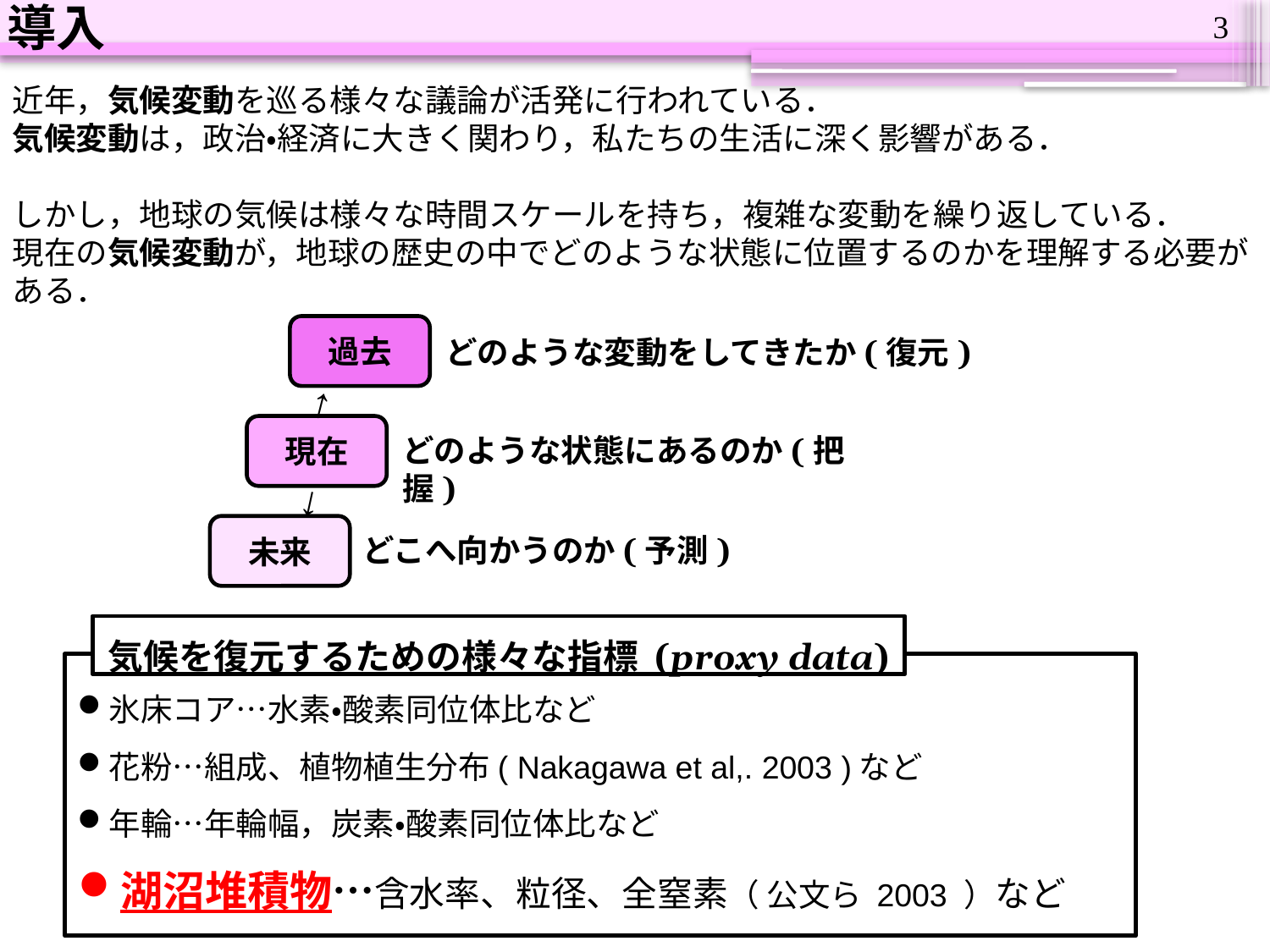

# 導入
3
近年，気候変動を巡る様々な議論が活発に行われている．
気候変動は，政治・経済に大きく関わり，私たちの生活に深く影響がある．

しかし，地球の気候は様々な時間スケールを持ち，複雑な変動を繰り返している．
現在の気候変動が，地球の歴史の中でどのような状態に位置するのかを理解する必要がある．

過去
現在
未来
どのような変動をしてきたか(復元)
↑
どのような状態にあるのか(把握)
↑
どこへ向かうのか(予測)
気候を復元するための様々な指標 (proxy data)

氷床コア…水素・酸素同位体比など
花粉…組成、植物植生分布( Nakagawa et al,. 2003 )など
年輪…年輪幅，炭素・酸素同位体比など

湖沼堆積物…含水率、粒径、全窒素（ 公文ら 2003 ）など